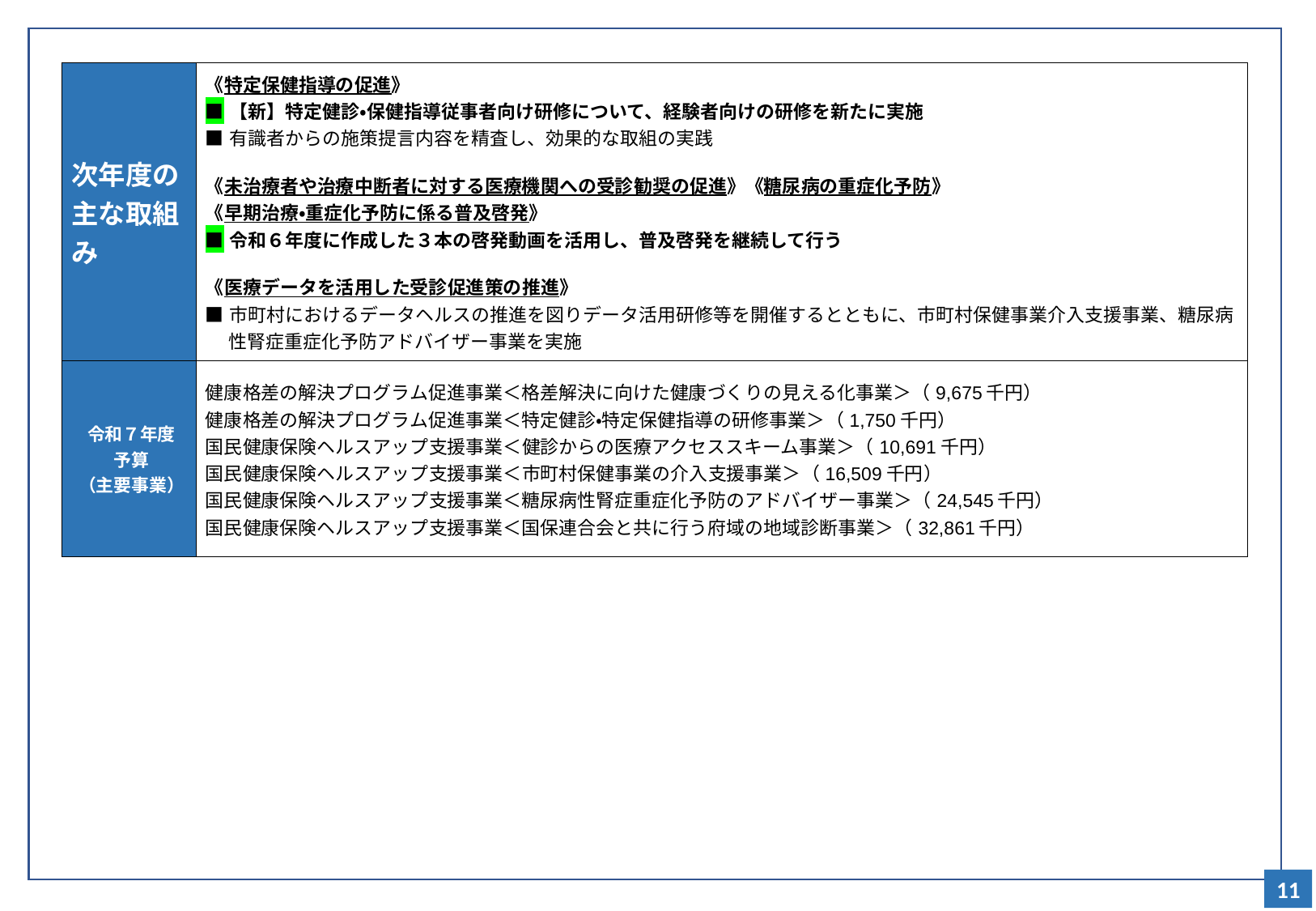

| 次年度の主な取組み | 《特定保健指導の促進》 ■【新】特定健診・保健指導従事者向け研修について、経験者向けの研修を新たに実施 ■有識者からの施策提言内容を精査し、効果的な取組の実践 《未治療者や治療中断者に対する医療機関への受診勧奨の促進》《糖尿病の重症化予防》 《早期治療・重症化予防に係る普及啓発》 ■令和６年度に作成した３本の啓発動画を活用し、普及啓発を継続して行う 《医療データを活用した受診促進策の推進》 ■市町村におけるデータヘルスの推進を図りデータ活用研修等を開催するとともに、市町村保健事業介入支援事業、糖尿病性腎症重症化予防アドバイザー事業を実施 |
| --- | --- |
| 令和７年度 予算 （主要事業） | 健康格差の解決プログラム促進事業＜格差解決に向けた健康づくりの見える化事業＞（9,675千円） 健康格差の解決プログラム促進事業＜特定健診・特定保健指導の研修事業＞（1,750千円） 国民健康保険ヘルスアップ支援事業＜健診からの医療アクセススキーム事業＞（10,691千円） 国民健康保険ヘルスアップ支援事業＜市町村保健事業の介入支援事業＞（16,509千円） 国民健康保険ヘルスアップ支援事業＜糖尿病性腎症重症化予防のアドバイザー事業＞（24,545千円） 国民健康保険ヘルスアップ支援事業＜国保連合会と共に行う府域の地域診断事業＞（32,861千円） |
11